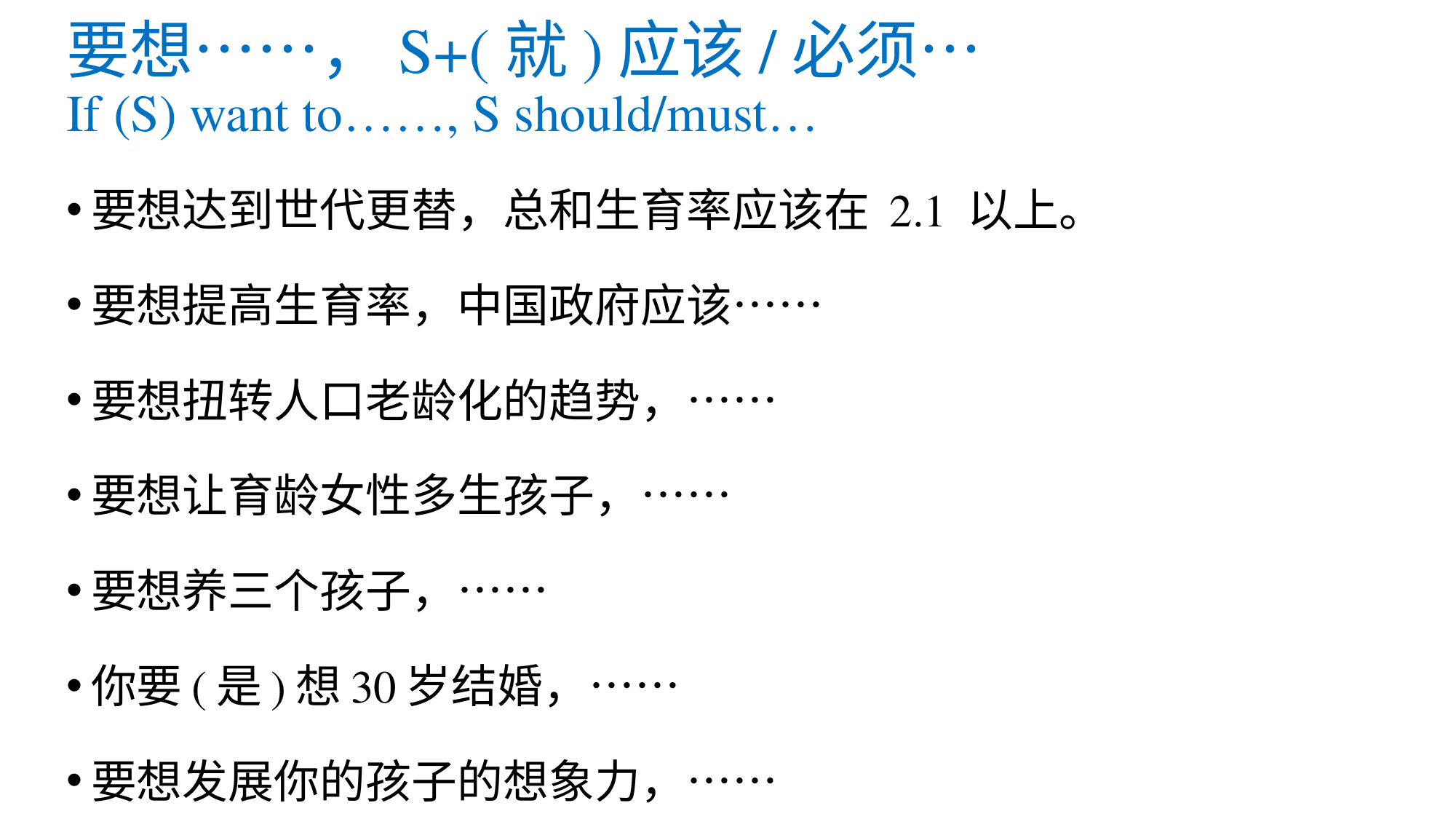

# 要想……，S+(就)应该/必须… If (S) want to……, S should/must…
要想达到世代更替，总和生育率应该在 2.1 以上。
要想提高生育率，中国政府应该……
要想扭转人口老龄化的趋势，……
要想让育龄女性多生孩子，……
要想养三个孩子，……
你要(是)想30岁结婚，……
要想发展你的孩子的想象力，……